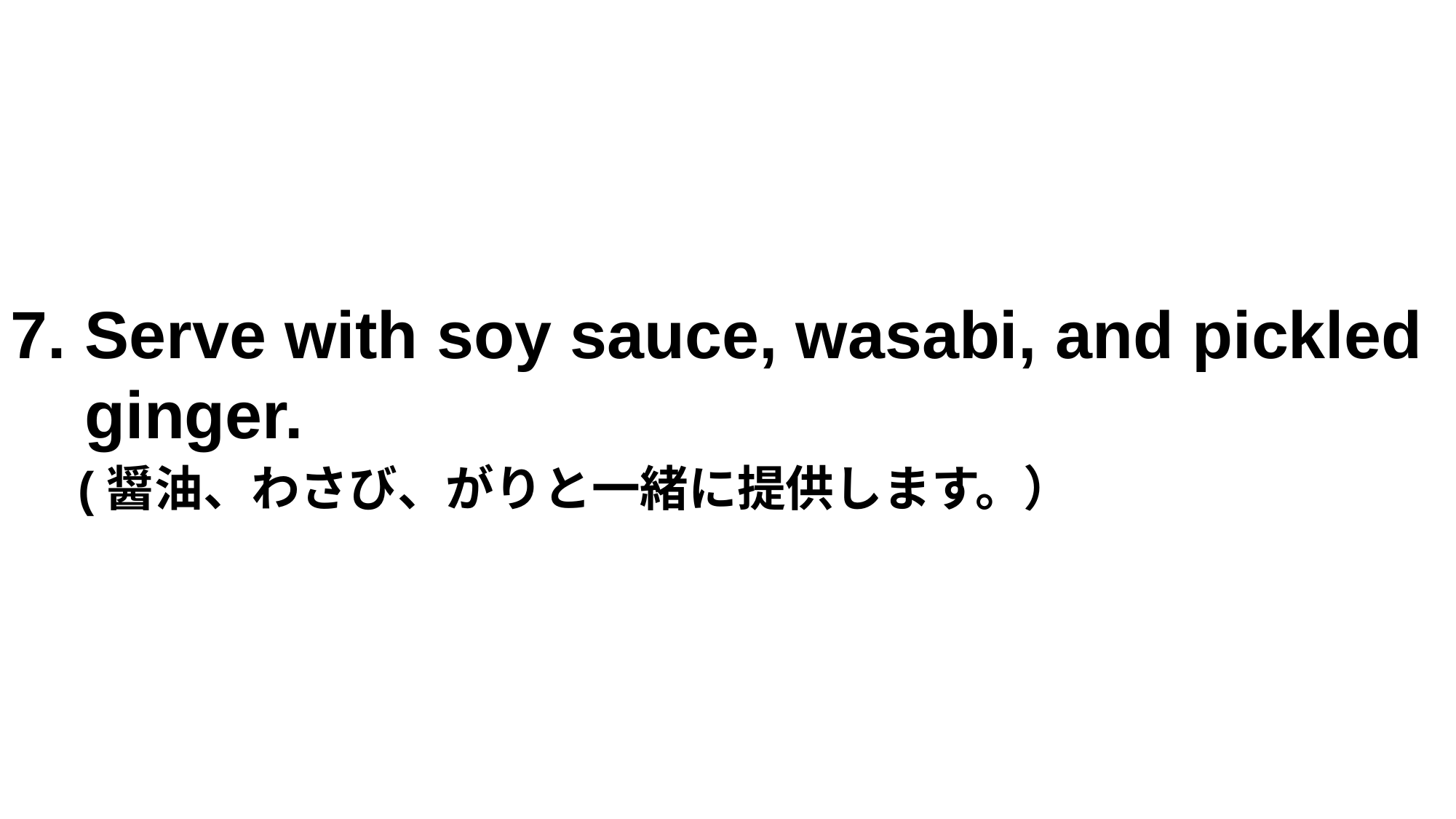

7. Serve with soy sauce, wasabi, and pickled
    ginger.
　(醤油、わさび、がりと一緒に提供します。）